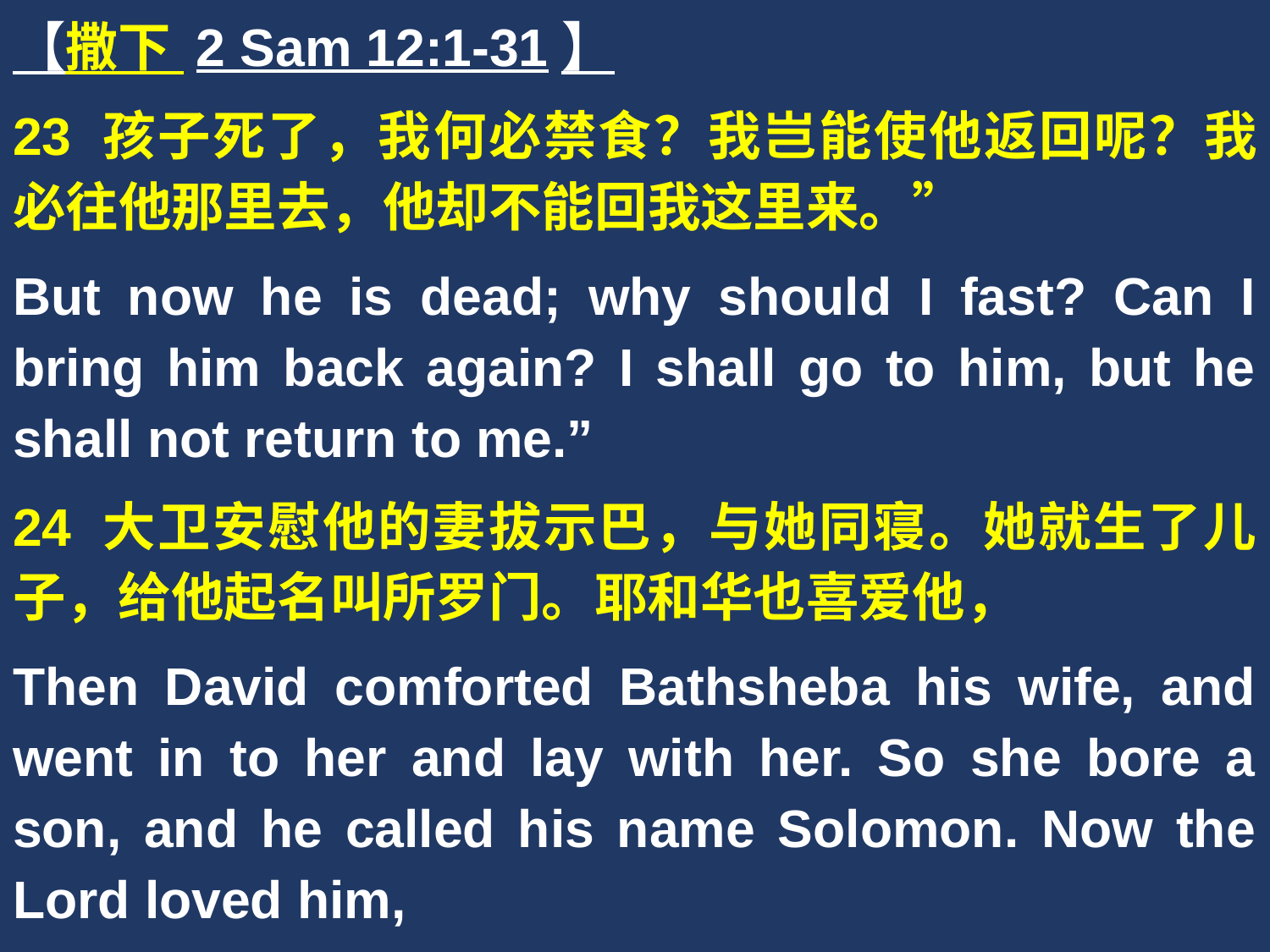

【撒下 2 Sam 12:1-31】
23 孩子死了，我何必禁食？我岂能使他返回呢？我必往他那里去，他却不能回我这里来。”
But now he is dead; why should I fast? Can I bring him back again? I shall go to him, but he shall not return to me.”
24 大卫安慰他的妻拔示巴，与她同寝。她就生了儿子，给他起名叫所罗门。耶和华也喜爱他，
Then David comforted Bathsheba his wife, and went in to her and lay with her. So she bore a son, and he called his name Solomon. Now the Lord loved him,